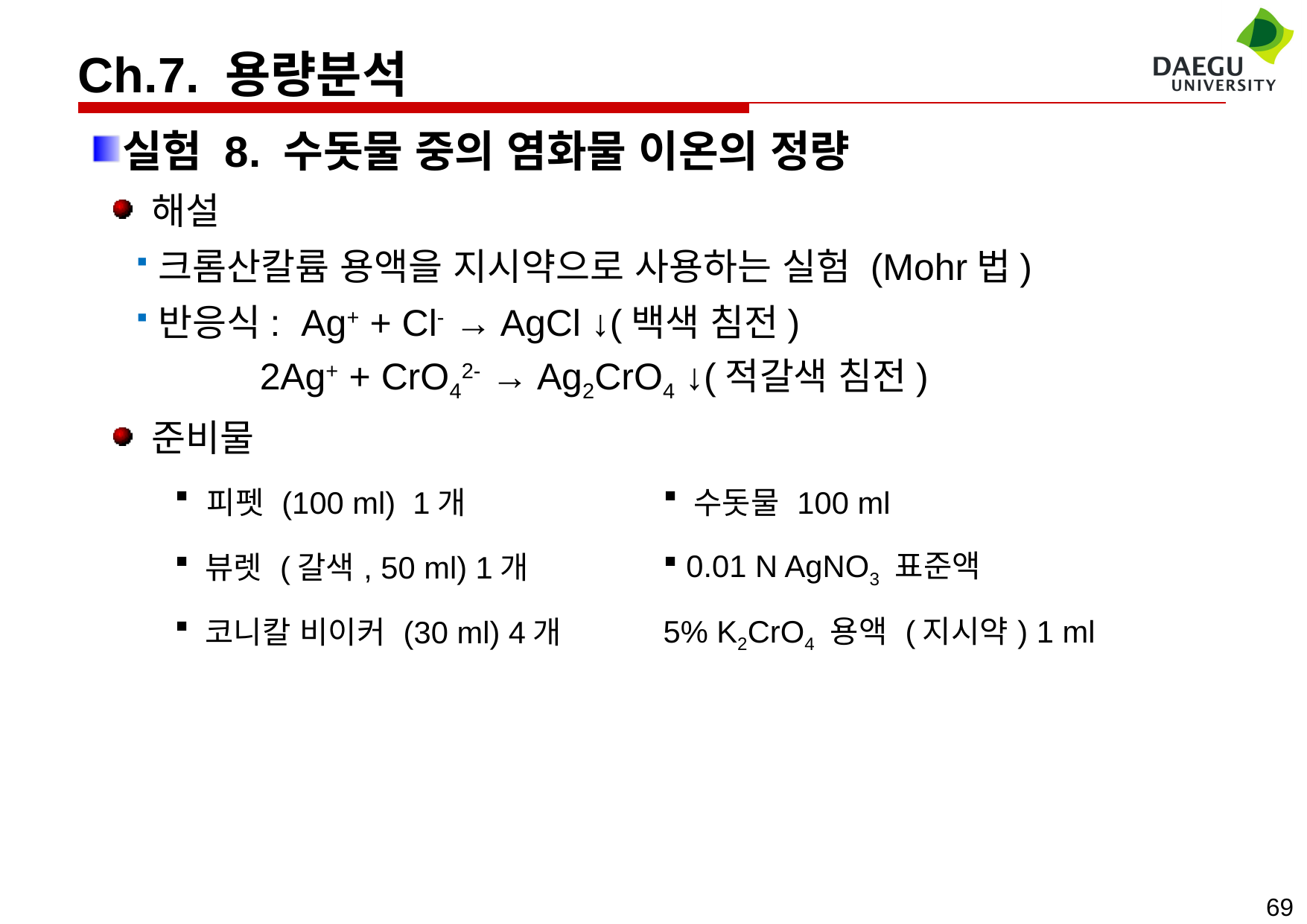

Ch.7. 용량분석
실험 8. 수돗물 중의 염화물 이온의 정량
 해설
크롬산칼륨 용액을 지시약으로 사용하는 실험 (Mohr법)
반응식:  Ag+ + Cl- → AgCl ↓(백색 침전)
              2Ag+ + CrO42- → Ag2CrO4 ↓(적갈색 침전)
 준비물

| 피펫 (100 ml) 1개 | 수돗물 100 ml |
| --- | --- |
| 뷰렛 (갈색, 50 ml) 1개 | 0.01 N AgNO3 표준액 |
| 코니칼 비이커 (30 ml) 4개 | 5% K2CrO4 용액 (지시약) 1 ml |
|  |  |
|  |  |
69